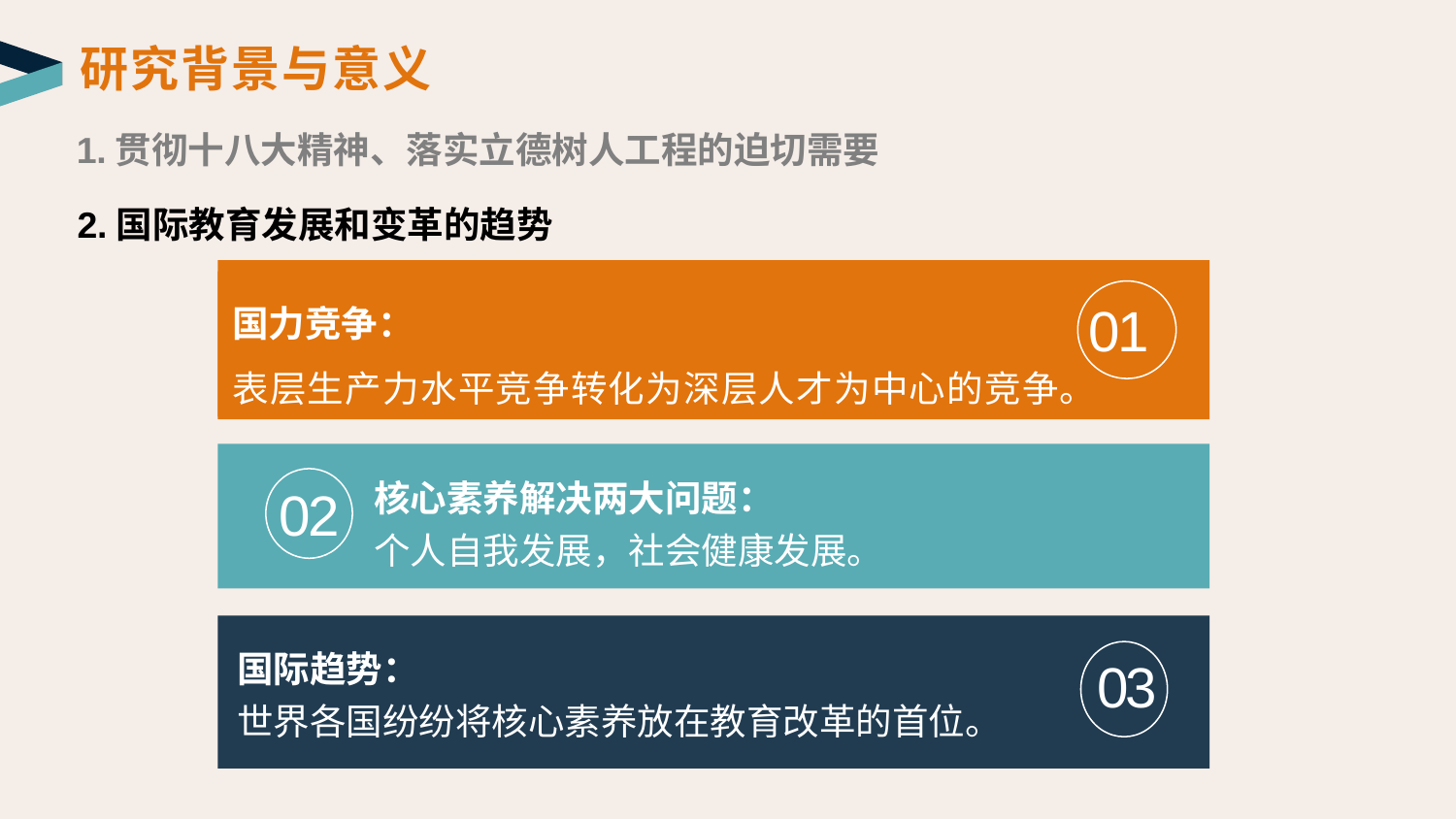

研究背景与意义

1.贯彻十八大精神、落实立德树人工程的迫切需要
2.国际教育发展和变革的趋势

国力竞争：
表层生产力水平竞争转化为深层人才为中心的竞争。

01

02
核心素养解决两大问题：
个人自我发展，社会健康发展。

国际趋势：
世界各国纷纷将核心素养放在教育改革的首位。
03